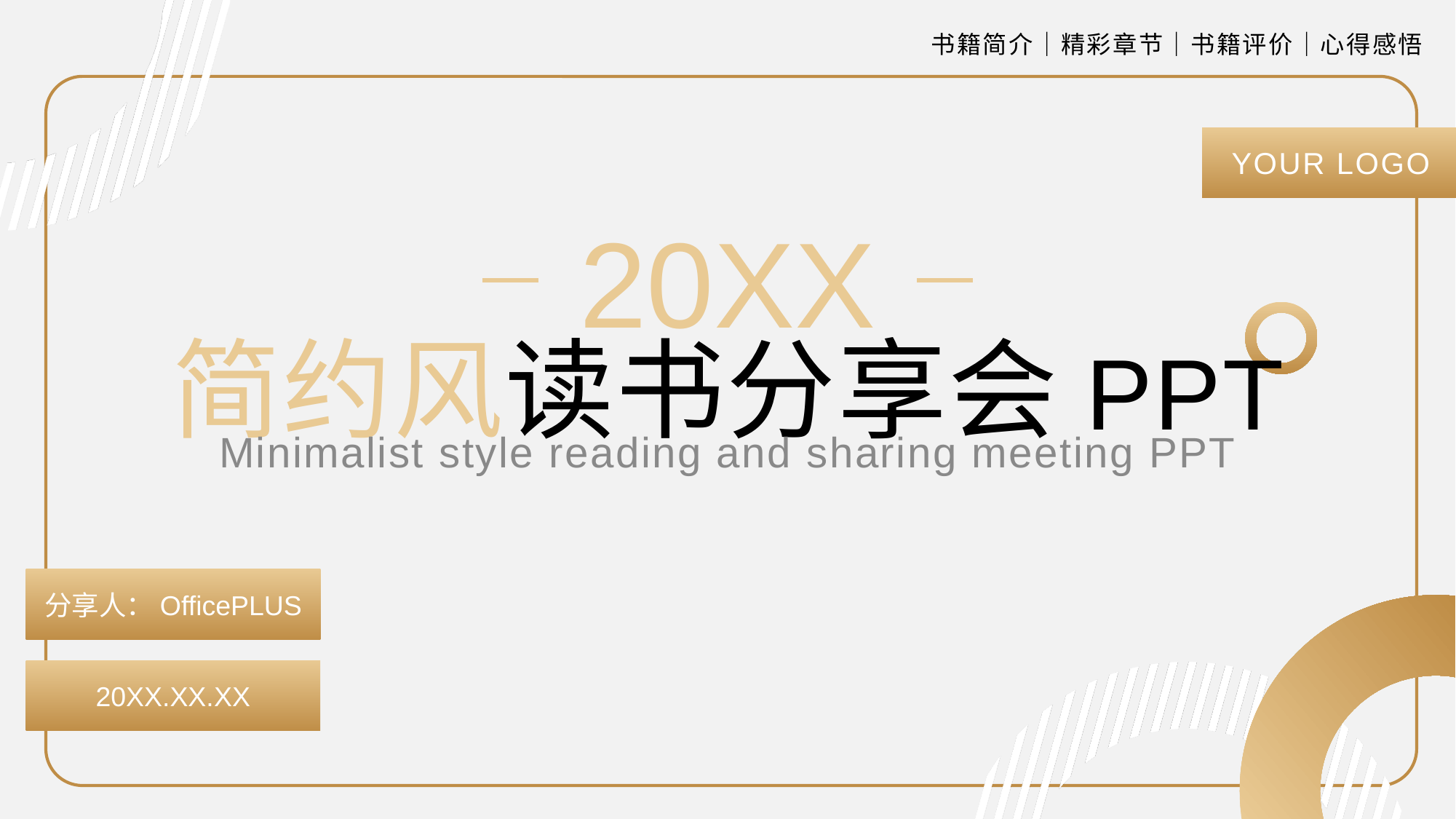

书籍简介｜精彩章节｜书籍评价｜心得感悟
YOUR LOGO
20XX

简约风读书分享会PPT
Minimalist style reading and sharing meeting PPT

分享人：OfficePLUS

20XX.XX.XX